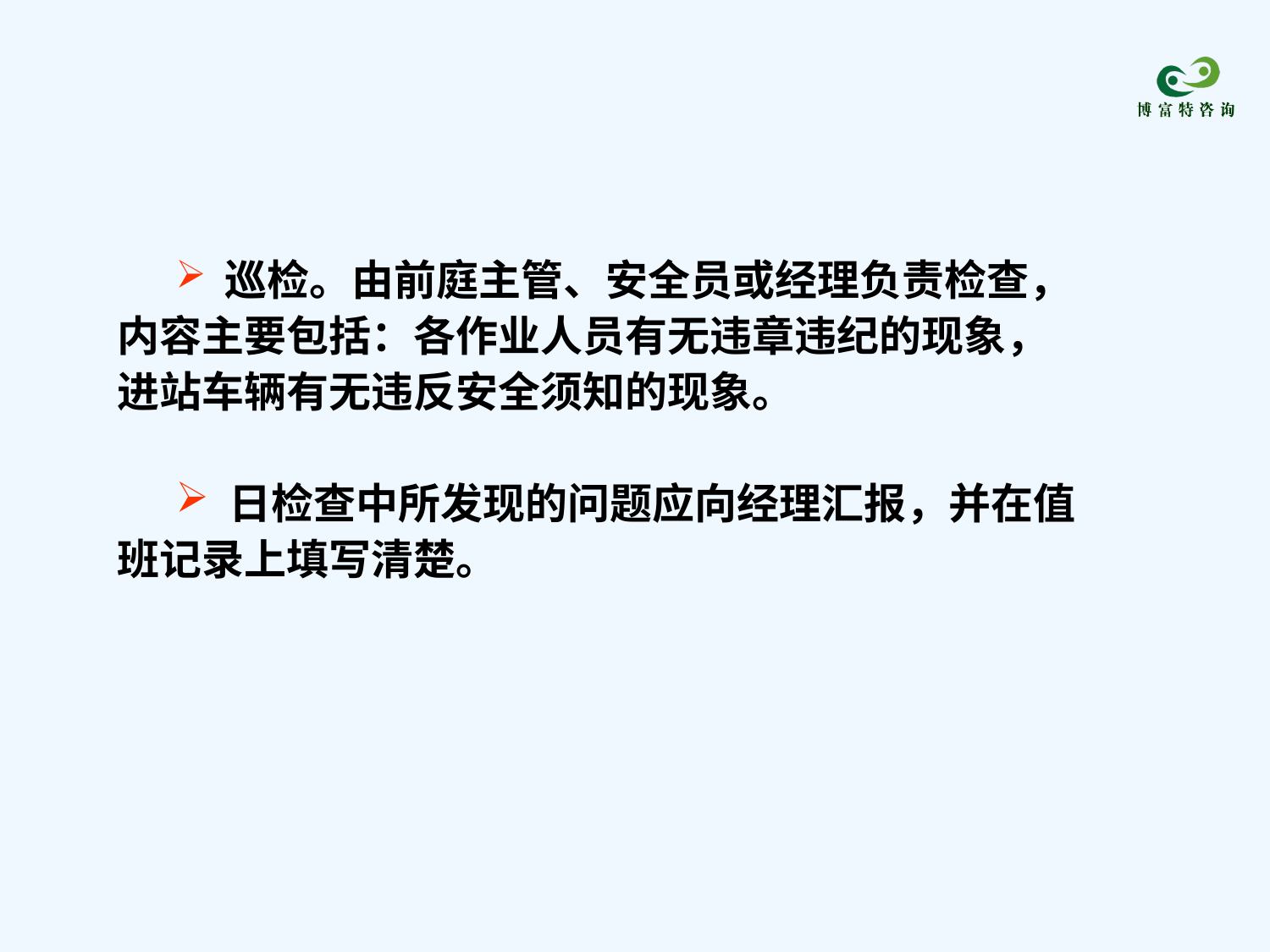

巡检。由前庭主管、安全员或经理负责检查，内容主要包括：各作业人员有无违章违纪的现象，进站车辆有无违反安全须知的现象。

 日检查中所发现的问题应向经理汇报，并在值班记录上填写清楚。
54